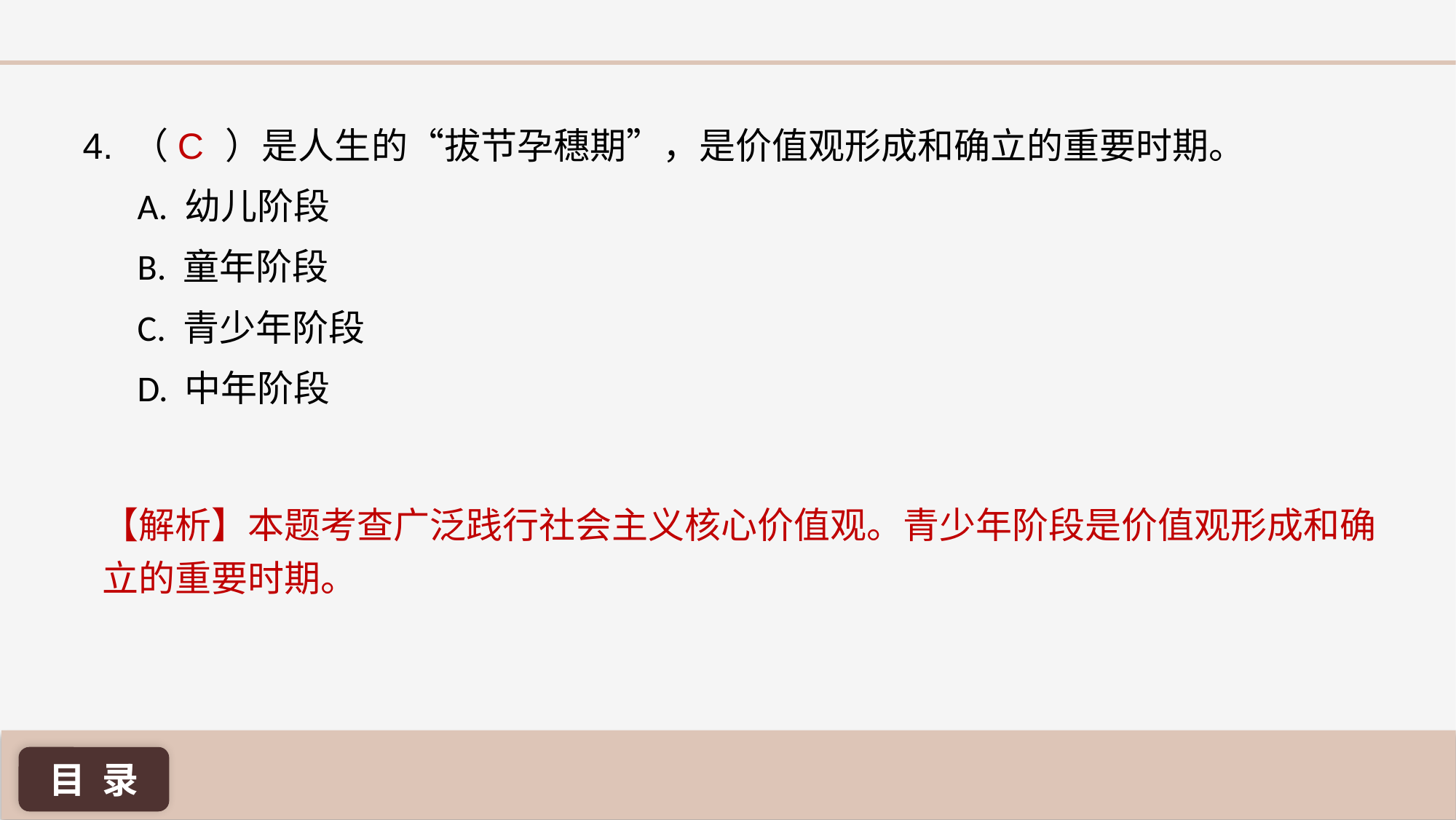

4. （       ）是人生的“拔节孕穗期”，是价值观形成和确立的重要时期。
A. 幼儿阶段
B. 童年阶段
C. 青少年阶段
D. 中年阶段
C
【解析】本题考查广泛践行社会主义核心价值观。青少年阶段是价值观形成和确立的重要时期。